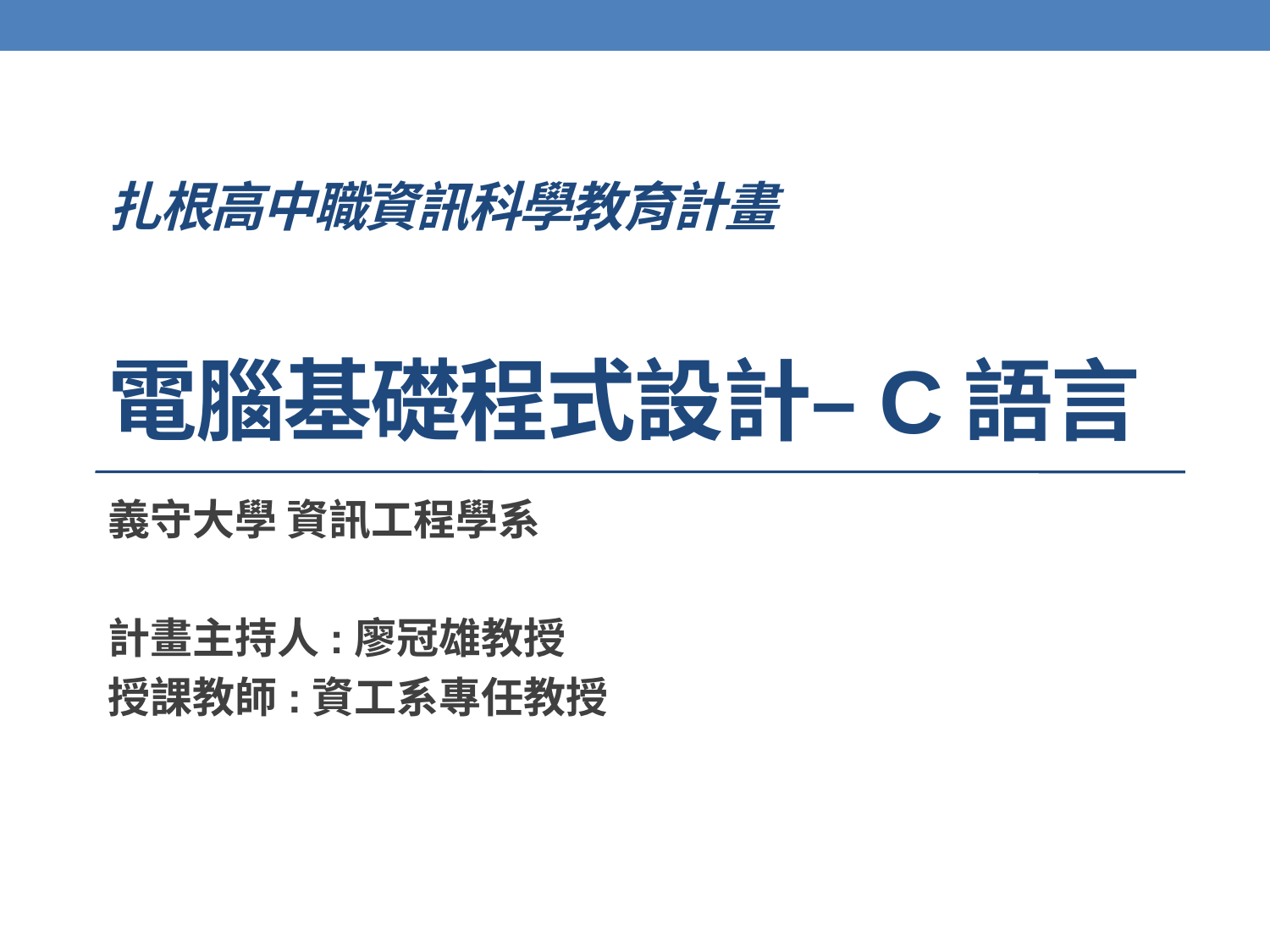

# 扎根高中職資訊科學教育計畫 電腦基礎程式設計–C語言
義守大學 資訊工程學系

計畫主持人:廖冠雄教授
授課教師:資工系專任教授